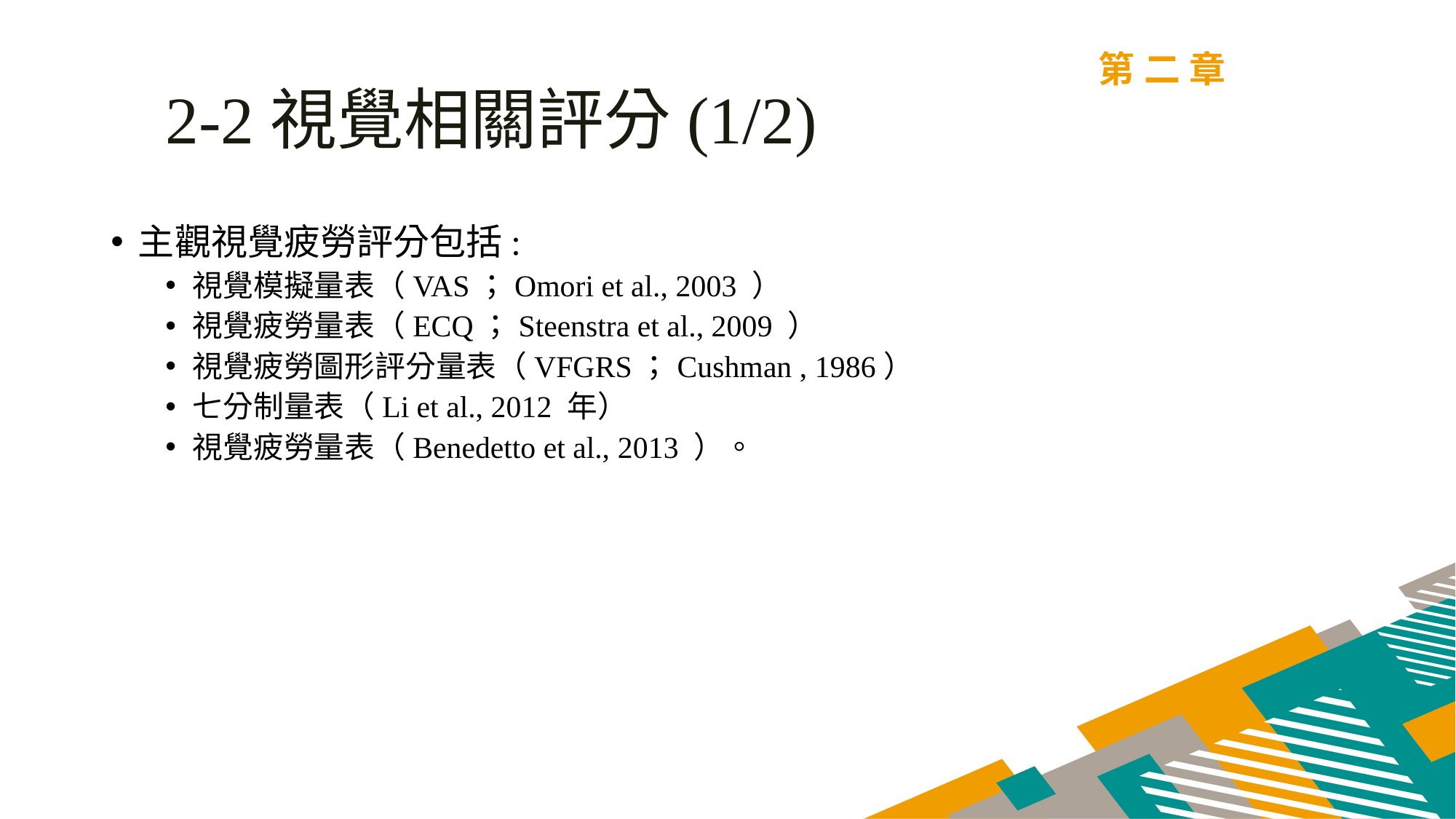

第二章
2-2視覺相關評分(1/2)
主觀視覺疲勞評分包括:
視覺模擬量表（VAS；Omori et al., 2003 ）
視覺疲勞量表（ECQ；Steenstra et al., 2009 ）
視覺疲勞圖形評分量表（VFGRS；Cushman , 1986）
七分制量表（Li et al., 2012 年）
視覺疲勞量表（Benedetto et al., 2013 ）。